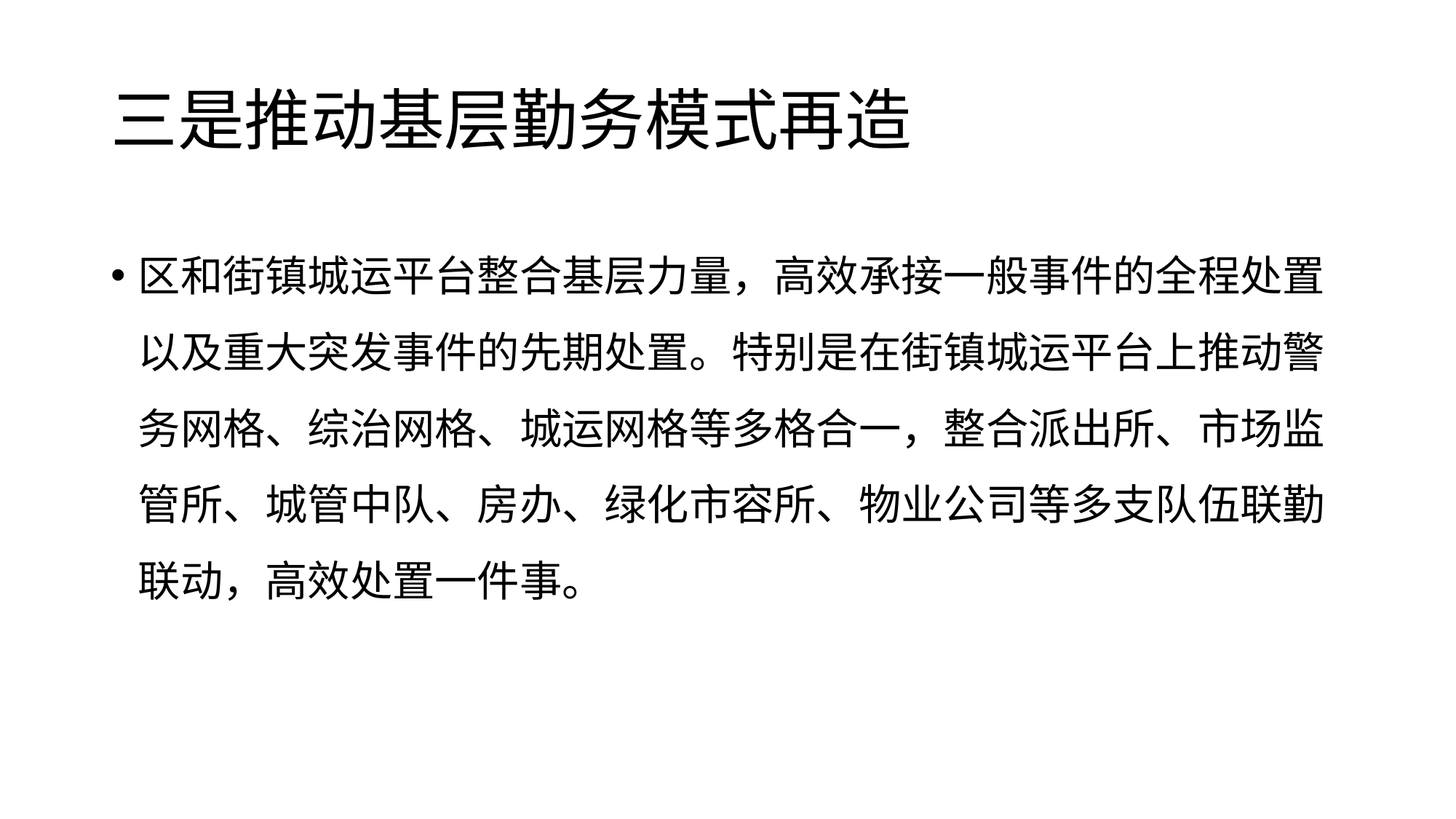

# 三是推动基层勤务模式再造
区和街镇城运平台整合基层力量，高效承接一般事件的全程处置以及重大突发事件的先期处置。特别是在街镇城运平台上推动警务网格、综治网格、城运网格等多格合一，整合派出所、市场监管所、城管中队、房办、绿化市容所、物业公司等多支队伍联勤联动，高效处置一件事。